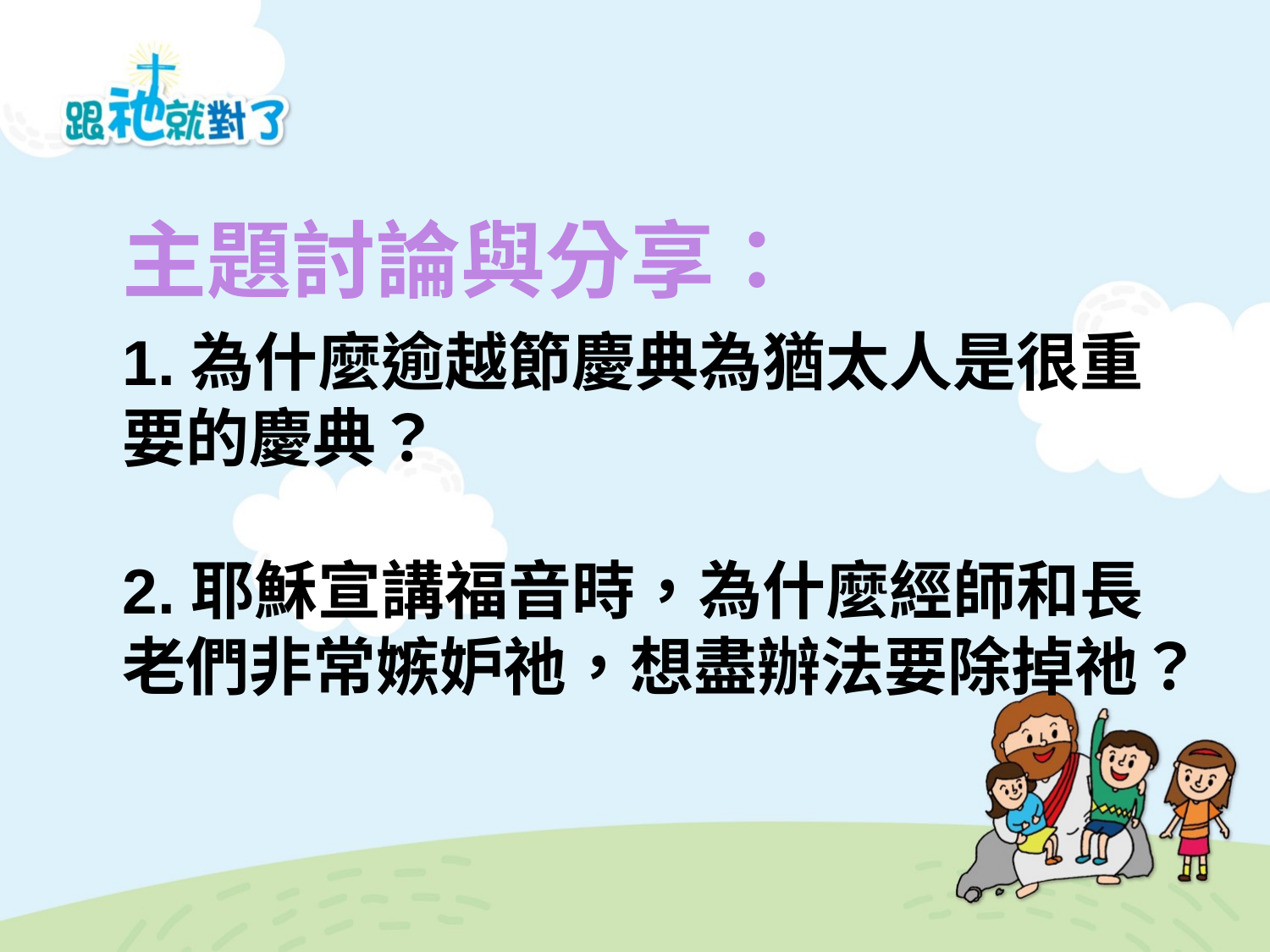

主題討論與分享：
1.為什麼逾越節慶典為猶太人是很重要的慶典？

2.耶穌宣講福音時，為什麼經師和長老們非常嫉妒祂，想盡辦法要除掉祂？